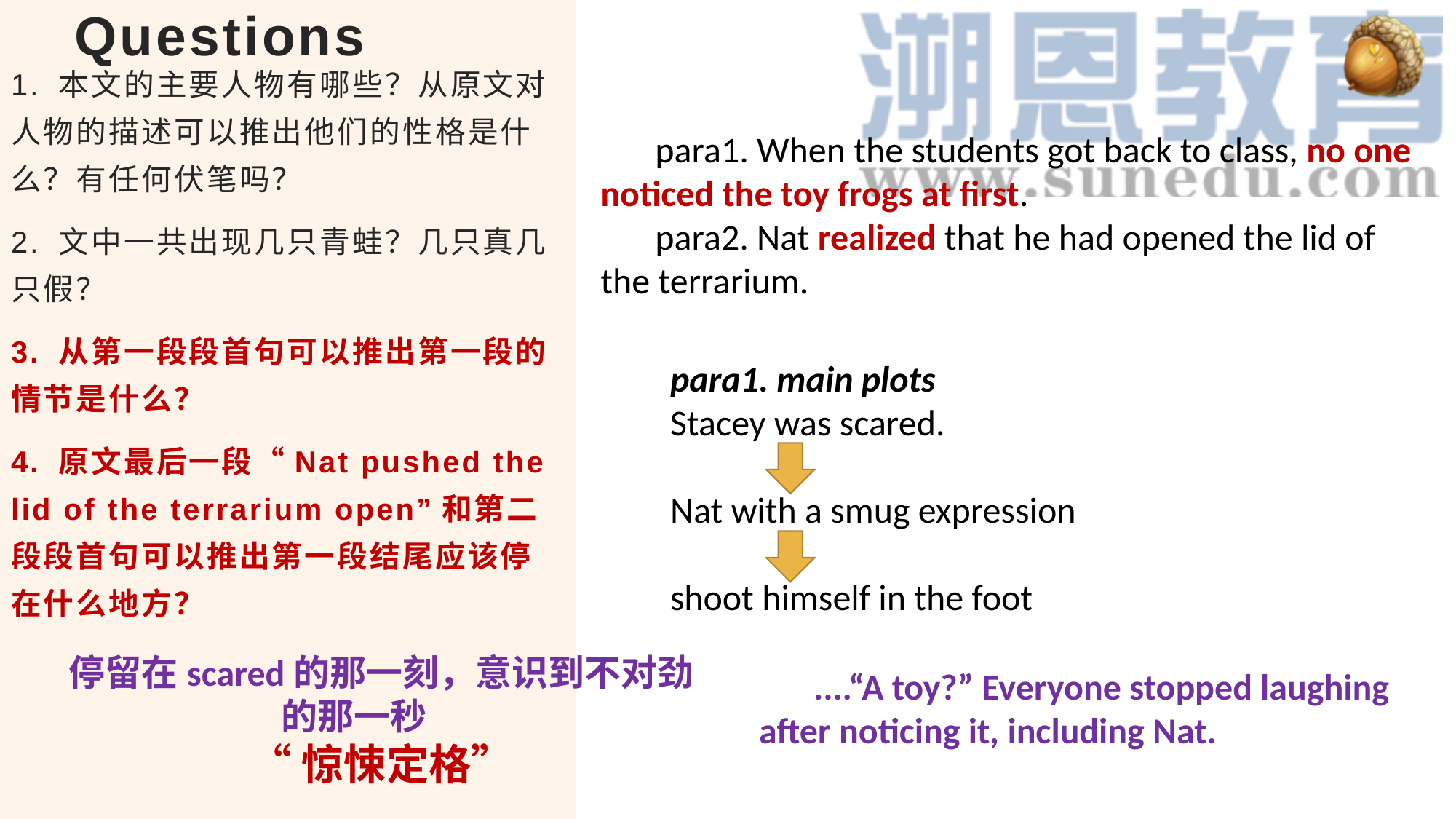

# Questions
1. 本文的主要人物有哪些？从原文对人物的描述可以推出他们的性格是什么？有任何伏笔吗？
2. 文中一共出现几只青蛙？几只真几只假？
3. 从第一段段首句可以推出第一段的情节是什么？
4. 原文最后一段“Nat pushed the lid of the terrarium open”和第二段段首句可以推出第一段结尾应该停在什么地方？

para1. When the students got back to class, no one noticed the toy frogs at first.
para2. Nat realized that he had opened the lid of the terrarium.
para1. main plots
Stacey was scared.

Nat with a smug expression

shoot himself in the foot

停留在scared的那一刻，意识到不对劲的那一秒
“惊悚定格”
....“A toy?” Everyone stopped laughing after noticing it, including Nat.